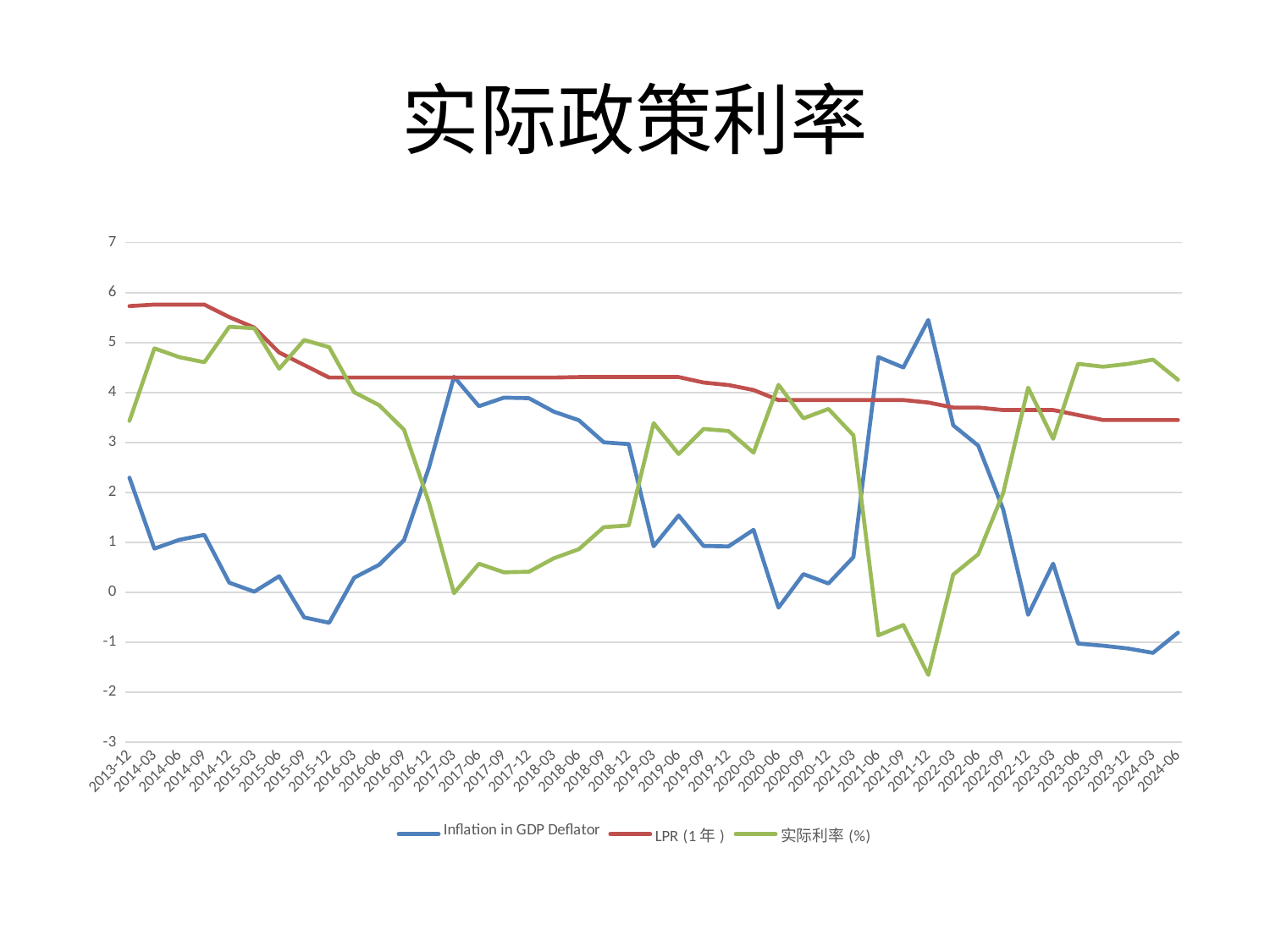

# 实际政策利率

### Chart

| Category | Inflation in GDP Deflator | LPR (1年) | 实际利率(%) |
|---|---|---|---|
| 41639 | 2.2964789712604796 | 5.73 | 3.433521028739521 |
| 41729 | 0.8763275397541328 | 5.76 | 4.883672460245867 |
| 41820 | 1.052421379949548 | 5.76 | 4.707578620050452 |
| 41912 | 1.153416324655189 | 5.76 | 4.606583675344811 |
| 42004 | 0.19435773838097603 | 5.51 | 5.315642261619024 |
| 42094 | 0.01377734993284463 | 5.3 | 5.286222650067155 |
| 42185 | 0.3241107693268672 | 4.8 | 4.475889230673133 |
| 42277 | -0.5004479111218965 | 4.55 | 5.050447911121896 |
| 42369 | -0.6076496979645407 | 4.3 | 4.9076496979645405 |
| 42460 | 0.2931337093006414 | 4.3 | 4.006866290699358 |
| 42551 | 0.5519078837284646 | 4.3 | 3.7480921162715353 |
| 42643 | 1.0454659586416133 | 4.3 | 3.2545340413583865 |
| 42735 | 2.5063168538076166 | 4.3 | 1.7936831461923832 |
| 42825 | 4.315549747667152 | 4.3 | -0.015549747667152225 |
| 42916 | 3.72718868960386 | 4.3 | 0.5728113103961396 |
| 43008 | 3.897355035951602 | 4.3 | 0.402644964048398 |
| 43100 | 3.8870155655081193 | 4.3 | 0.4129844344918805 |
| 43190 | 3.616491479590996 | 4.3 | 0.6835085204090037 |
| 43281 | 3.4455660090621407 | 4.31 | 0.8644339909378589 |
| 43373 | 3.004351274922457 | 4.31 | 1.3056487250775426 |
| 43465 | 2.968184399493463 | 4.31 | 1.3418156005065365 |
| 43555 | 0.9228214514555653 | 4.31 | 3.3871785485444343 |
| 43646 | 1.540295146506602 | 4.31 | 2.7697048534933977 |
| 43738 | 0.9291397274480646 | 4.2 | 3.2708602725519356 |
| 43830 | 0.9198046758490852 | 4.15 | 3.230195324150915 |
| 43921 | 1.2530784080584407 | 4.05 | 2.796921591941559 |
| 44012 | -0.305045869316213 | 3.85 | 4.155045869316213 |
| 44104 | 0.3658160499546472 | 3.85 | 3.484183950045353 |
| 44196 | 0.17827882265299344 | 3.85 | 3.6717211773470066 |
| 44286 | 0.7053176426961336 | 3.85 | 3.1446823573038665 |
| 44377 | 4.708411304385306 | 3.85 | -0.8584113043853061 |
| 44469 | 4.501726700328503 | 3.85 | -0.6517267003285032 |
| 44561 | 5.451795827586783 | 3.8 | -1.651795827586783 |
| 44651 | 3.3440482141357206 | 3.7 | 0.35595178586427956 |
| 44742 | 2.936853441428911 | 3.7 | 0.7631465585710893 |
| 44834 | 1.6598966513854942 | 3.65 | 1.9901033486145057 |
| 44926 | -0.44755965086196037 | 3.65 | 4.09755965086196 |
| 45016 | 0.5765495047821378 | 3.65 | 3.073450495217862 |
| 45107 | -1.023309583604016 | 3.55 | 4.573309583604016 |
| 45199 | -1.066484773780422 | 3.45 | 4.516484773780422 |
| 45291 | -1.1226522977663258 | 3.45 | 4.572652297766326 |
| 45382 | -1.2093487054361391 | 3.45 | 4.659348705436139 |
| 45473 | -0.8053177577409283 | 3.45 | 4.2553177577409285 |